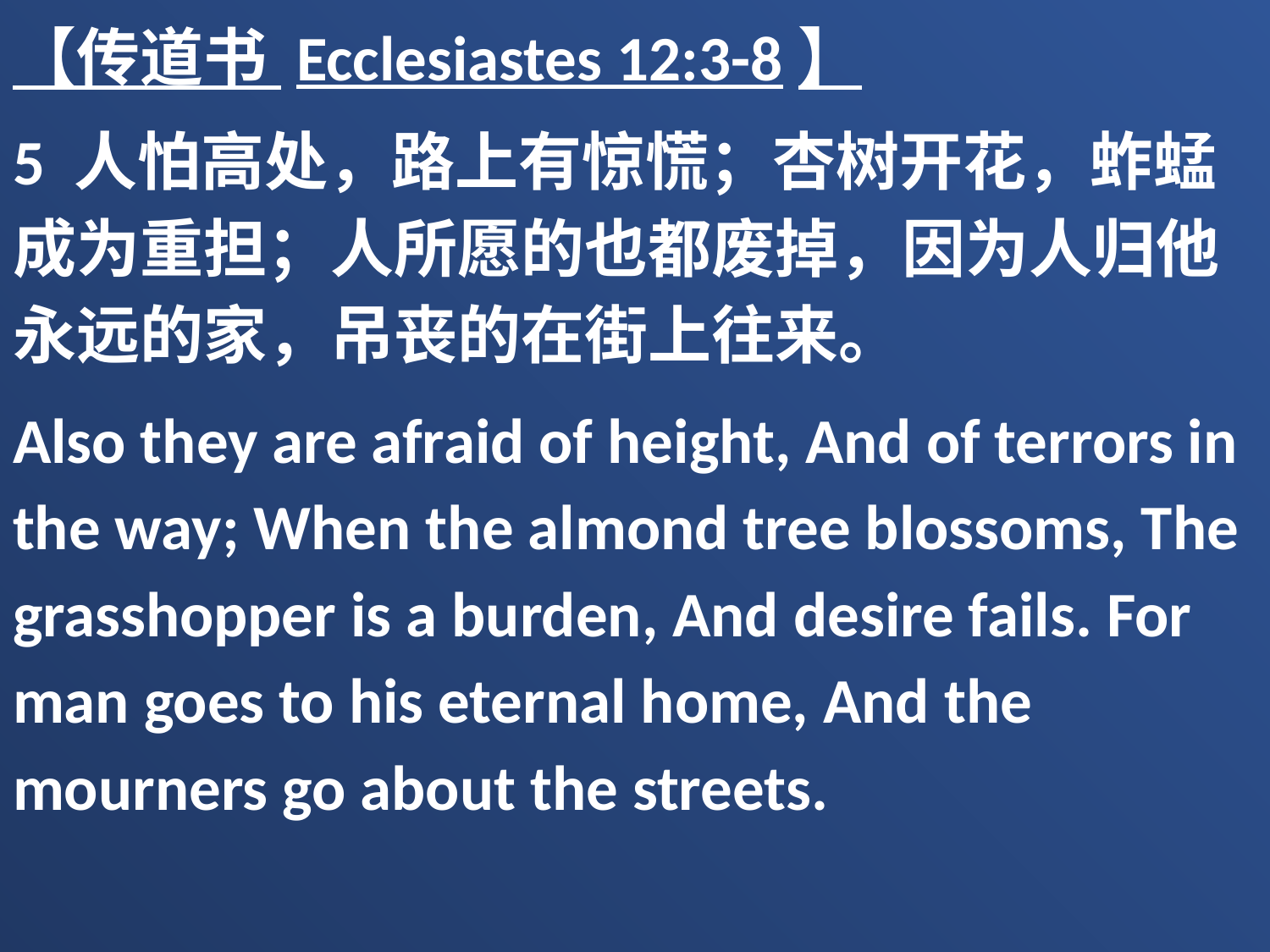

【传道书 Ecclesiastes 12:3-8】
5 人怕高处，路上有惊慌；杏树开花，蚱蜢成为重担；人所愿的也都废掉，因为人归他永远的家，吊丧的在街上往来。
Also they are afraid of height, And of terrors in the way; When the almond tree blossoms, The grasshopper is a burden, And desire fails. For man goes to his eternal home, And the mourners go about the streets.